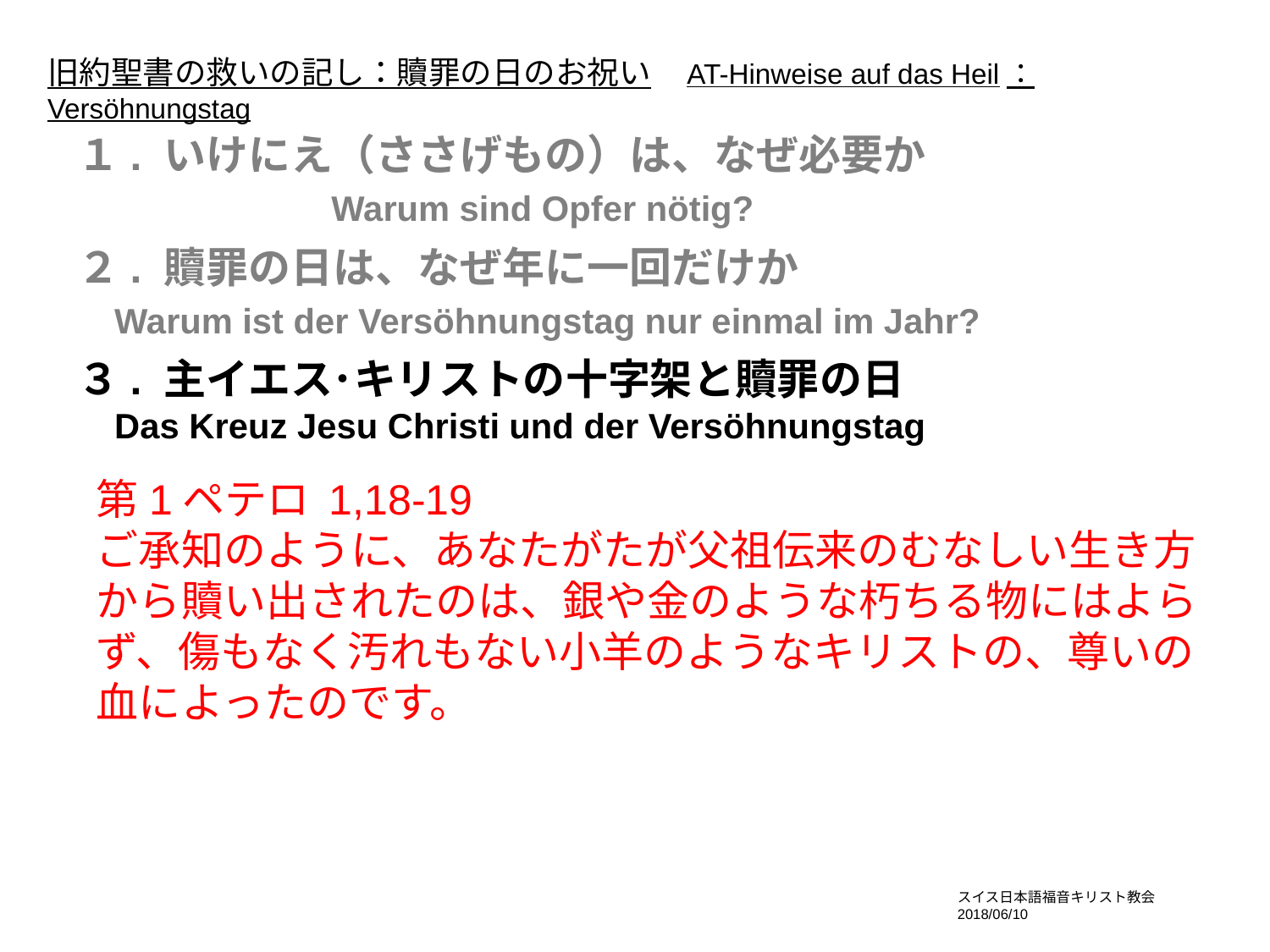

旧約聖書の救いの記し：贖罪の日のお祝い    AT-Hinweise auf das Heil：Versöhnungstag
１. いけにえ（ささげもの）は、なぜ必要か
　	　	Warum sind Opfer nötig?
２. 贖罪の日は、なぜ年に一回だけか
	Warum ist der Versöhnungstag nur einmal im Jahr?
３. 主イエス･キリストの十字架と贖罪の日
	Das Kreuz Jesu Christi und der Versöhnungstag
第1ペテロ 1,18-19
ご承知のように、あなたがたが父祖伝来のむなしい生き方から贖い出されたのは、銀や金のような朽ちる物にはよらず、傷もなく汚れもない小羊のようなキリストの、尊いの血によったのです。
スイス日本語福音キリスト教会　2018/06/10